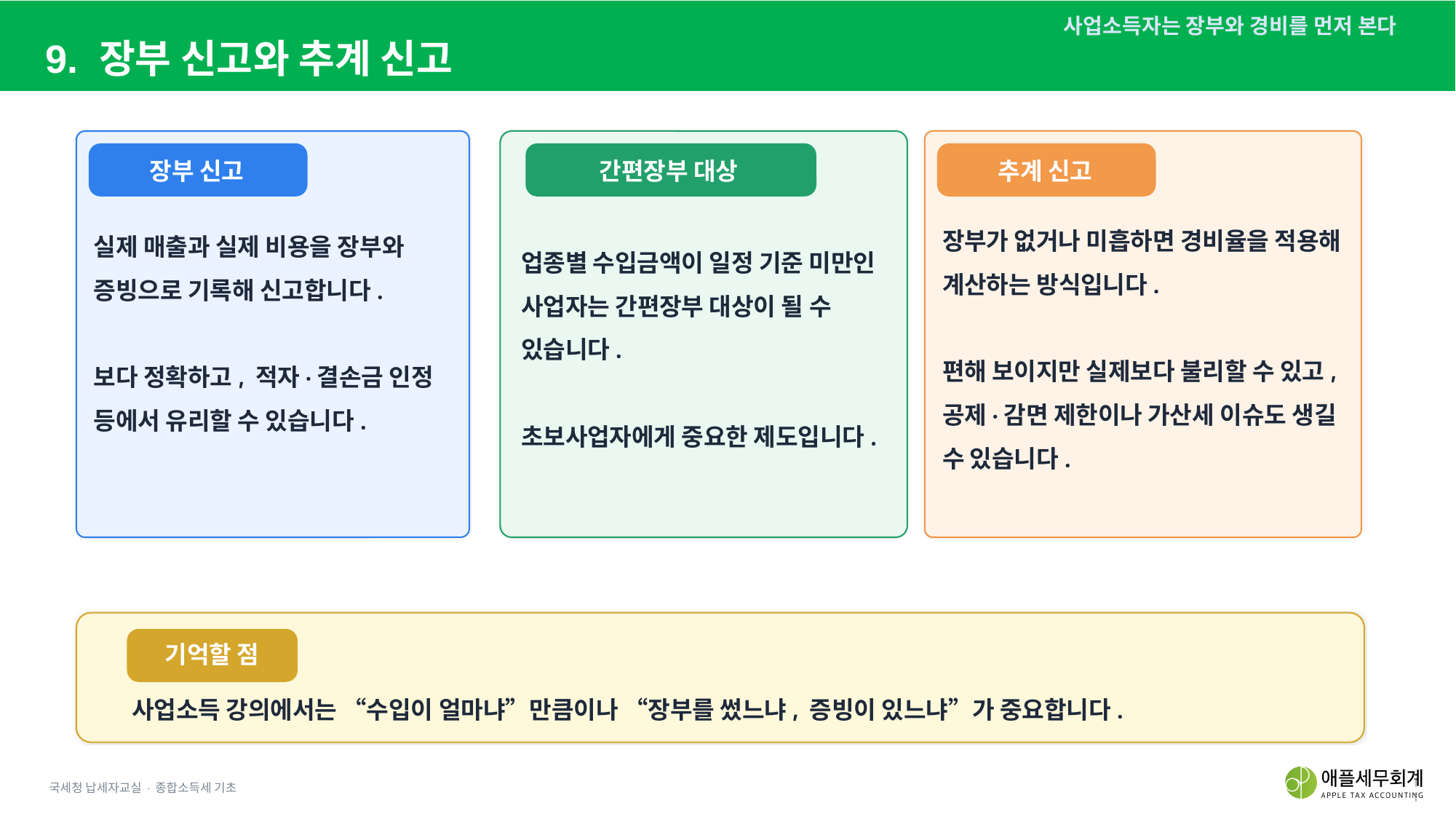

사업소득자는 장부와 경비를 먼저 본다
9. 장부 신고와 추계 신고

장부 신고
간편장부 대상
추계 신고
실제 매출과 실제 비용을 장부와 증빙으로 기록해 신고합니다.

보다 정확하고, 적자·결손금 인정 등에서 유리할 수 있습니다.
업종별 수입금액이 일정 기준 미만인 사업자는 간편장부 대상이 될 수 있습니다.

초보사업자에게 중요한 제도입니다.
장부가 없거나 미흡하면 경비율을 적용해 계산하는 방식입니다.

편해 보이지만 실제보다 불리할 수 있고, 공제·감면 제한이나 가산세 이슈도 생길 수 있습니다.

기억할 점
사업소득 강의에서는 “수입이 얼마냐”만큼이나 “장부를 썼느냐, 증빙이 있느냐”가 중요합니다.
국세청 납세자교실 · 종합소득세 기초
11